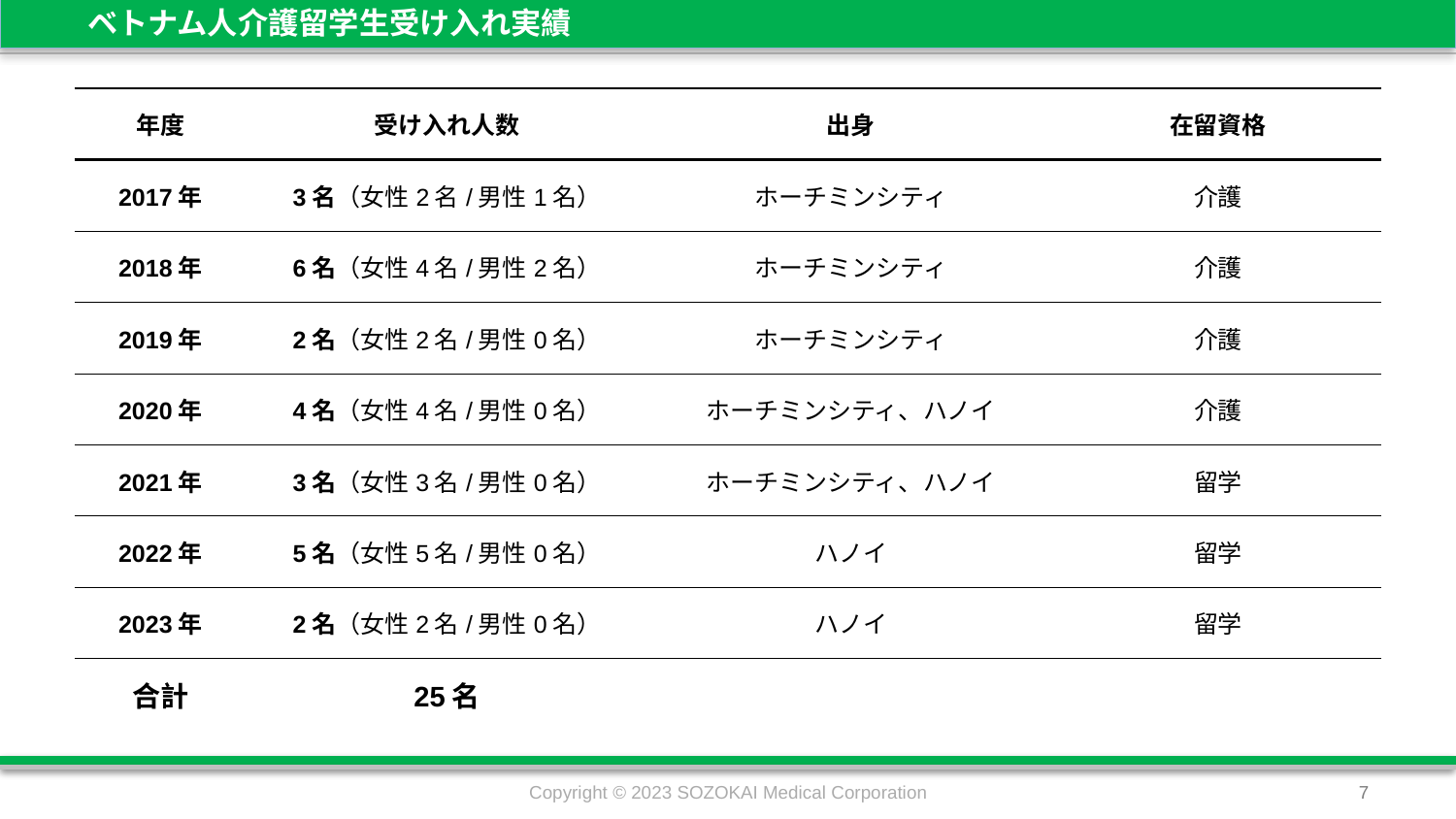

# ベトナム人介護留学生受け入れ実績
| 年度 | 受け入れ人数 | 出身 | 在留資格 |
| --- | --- | --- | --- |
| 2017年 | 3名（女性2名/男性1名） | ホーチミンシティ | 介護 |
| 2018年 | 6名（女性4名/男性2名） | ホーチミンシティ | 介護 |
| 2019年 | 2名（女性2名/男性0名） | ホーチミンシティ | 介護 |
| 2020年 | 4名（女性4名/男性0名） | ホーチミンシティ、ハノイ | 介護 |
| 2021年 | 3名（女性3名/男性0名） | ホーチミンシティ、ハノイ | 留学 |
| 2022年 | 5名（女性5名/男性0名） | ハノイ | 留学 |
| 2023年 | 2名（女性2名/男性0名） | ハノイ | 留学 |
| 合計 | 25名 |  |  |
Copyright © 2023 SOZOKAI Medical Corporation
7